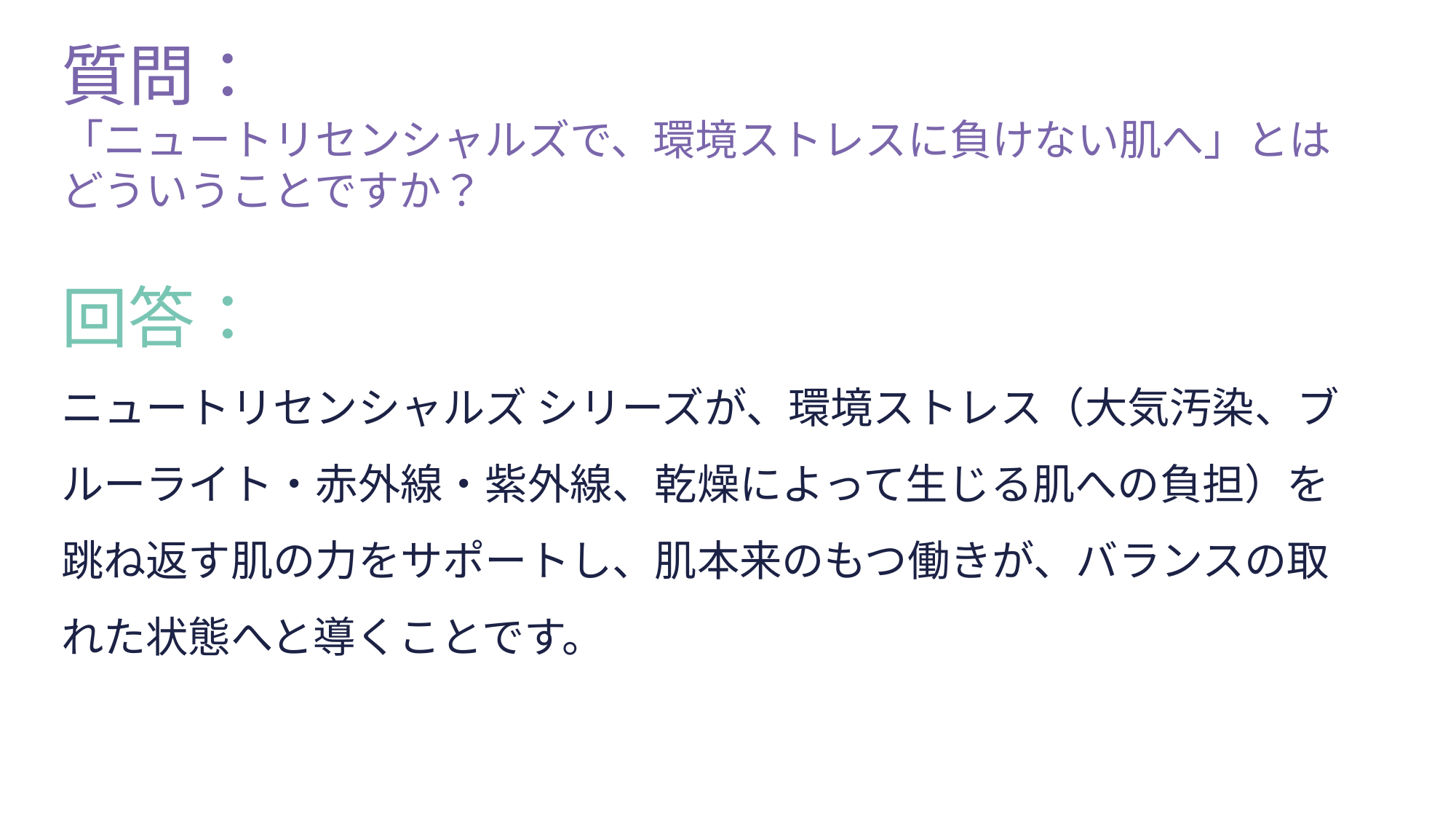

質問：
「ニュートリセンシャルズで、環境ストレスに負けない肌へ」とはどういうことですか？
回答：
ニュートリセンシャルズ シリーズが、環境ストレス（大気汚染、ブルーライト・赤外線・紫外線、乾燥によって生じる肌への負担）を跳ね返す肌の力をサポートし、肌本来のもつ働きが、バランスの取れた状態へと導くことです。